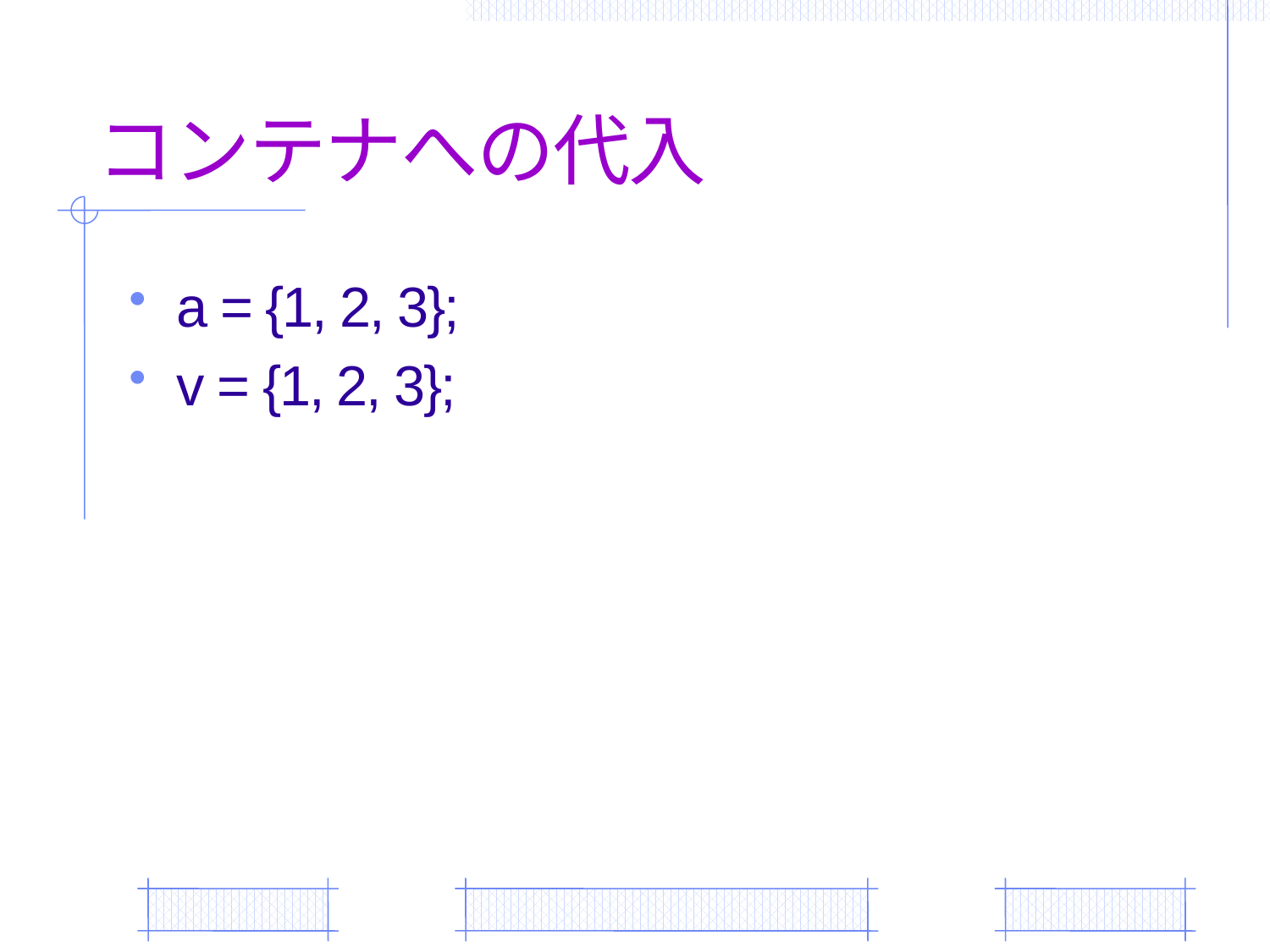

# コンテナへの代入
a = {1, 2, 3};
v = {1, 2, 3};